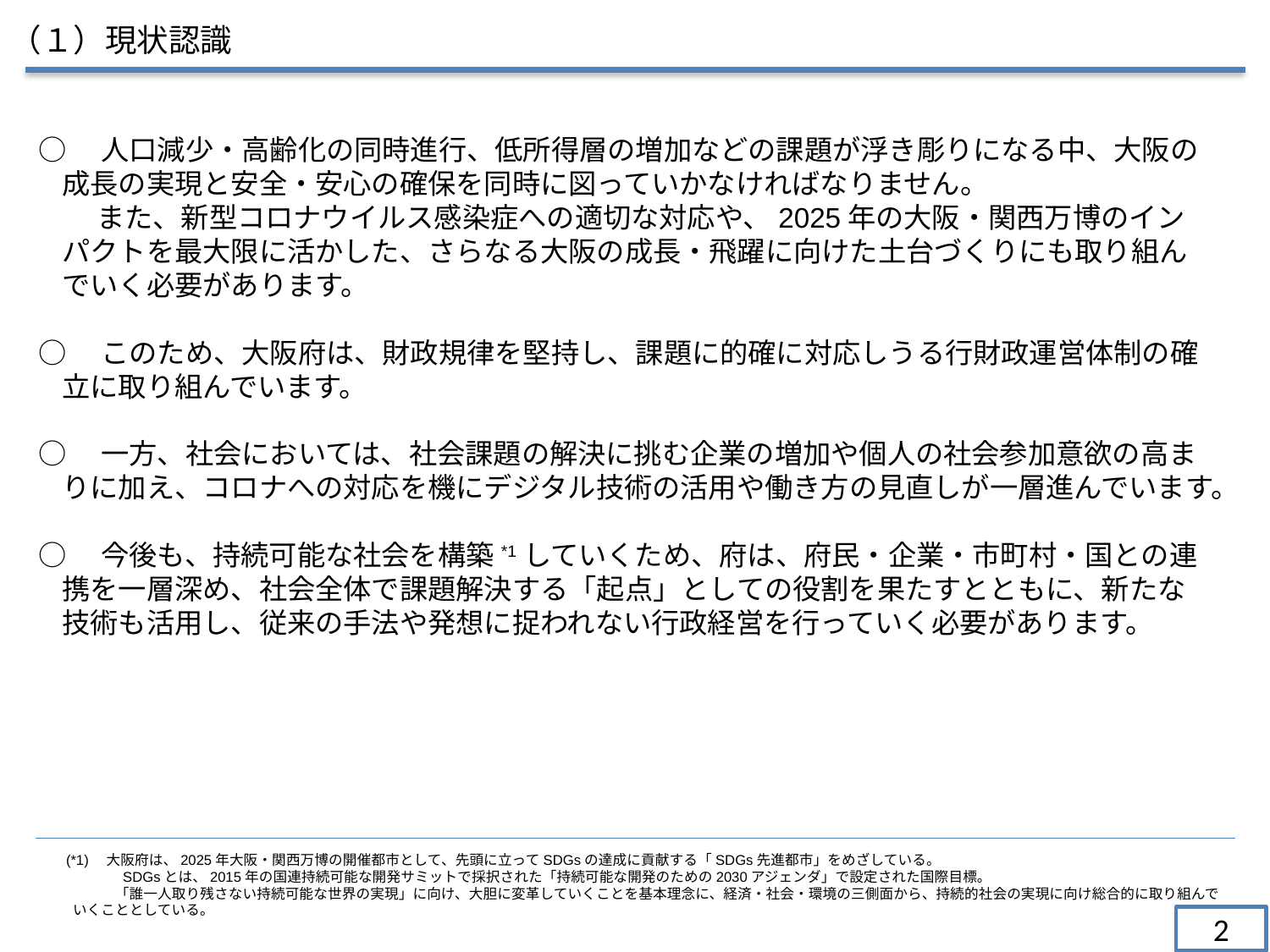

（１）現状認識
○　人口減少・高齢化の同時進行、低所得層の増加などの課題が浮き彫りになる中、大阪の成長の実現と安全・安心の確保を同時に図っていかなければなりません。
 　また、新型コロナウイルス感染症への適切な対応や、2025年の大阪・関西万博のインパクトを最大限に活かした、さらなる大阪の成長・飛躍に向けた土台づくりにも取り組んでいく必要があります。

○　このため、大阪府は、財政規律を堅持し、課題に的確に対応しうる行財政運営体制の確立に取り組んでいます。

○　一方、社会においては、社会課題の解決に挑む企業の増加や個人の社会参加意欲の高まりに加え、コロナへの対応を機にデジタル技術の活用や働き方の見直しが一層進んでいます。

○　今後も、持続可能な社会を構築*1していくため、府は、府民・企業・市町村・国との連携を一層深め、社会全体で課題解決する「起点」としての役割を果たすとともに、新たな技術も活用し、従来の手法や発想に捉われない行政経営を行っていく必要があります。
　(*1)　大阪府は、2025年大阪・関西万博の開催都市として、先頭に立ってSDGsの達成に貢献する「SDGs先進都市」をめざしている。
　　　　　SDGsとは、2015年の国連持続可能な開発サミットで採択された「持続可能な開発のための2030アジェンダ」で設定された国際目標。
  　　　　「誰一人取り残さない持続可能な世界の実現」に向け、大胆に変革していくことを基本理念に、経済・社会・環境の三側面から、持続的社会の実現に向け総合的に取り組んでいくこととしている。

2